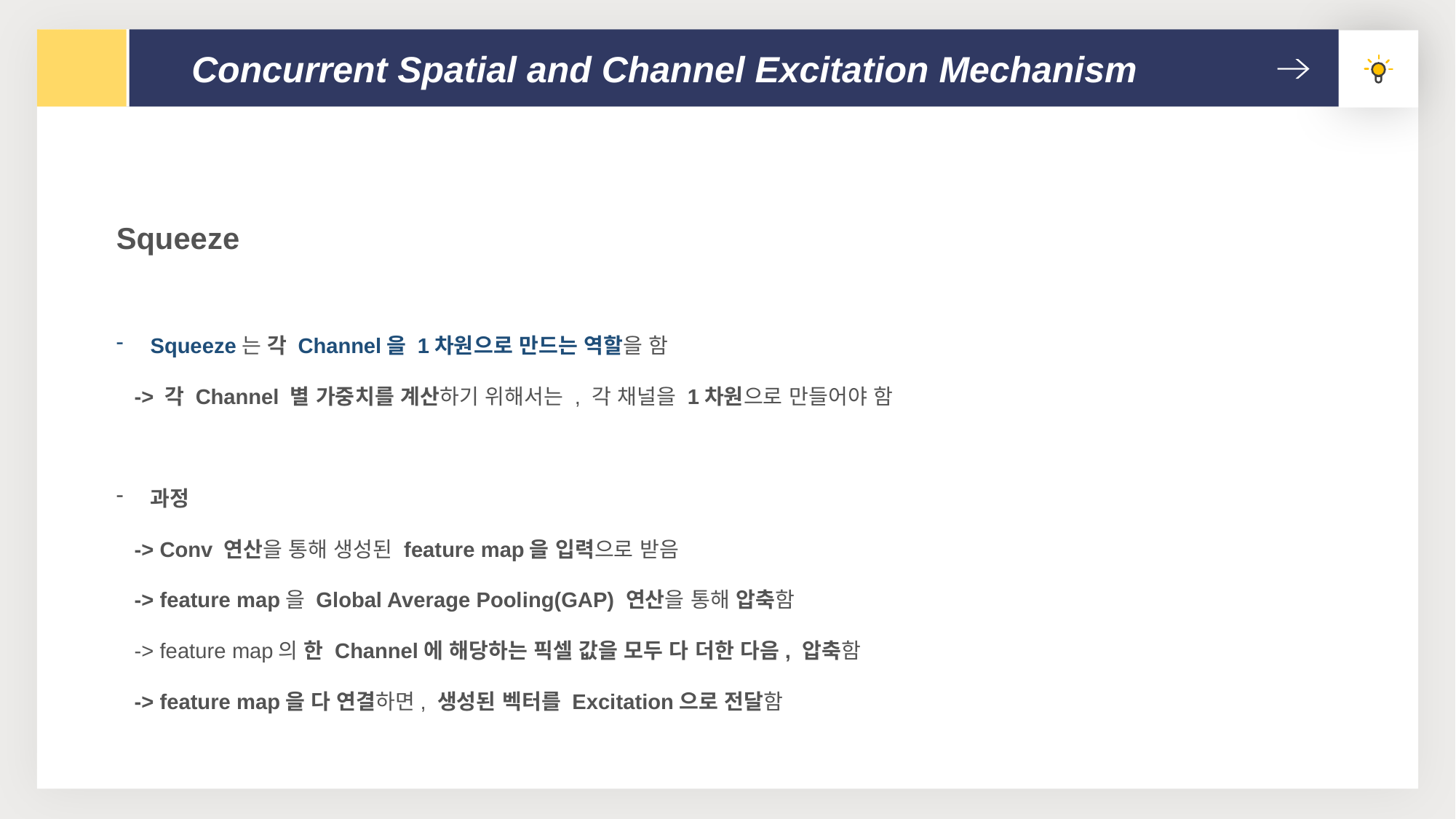

Concurrent Spatial and Channel Excitation Mechanism

Squeeze

Squeeze는 각 Channel을 1차원으로 만드는 역할을 함
   -> 각 Channel 별 가중치를 계산하기 위해서는 , 각 채널을 1차원으로 만들어야 함

과정
   -> Conv 연산을 통해 생성된 feature map을 입력으로 받음
   -> feature map을 Global Average Pooling(GAP) 연산을 통해 압축함
   -> feature map의 한 Channel에 해당하는 픽셀 값을 모두 다 더한 다음, 압축함
   -> feature map을 다 연결하면, 생성된 벡터를 Excitation으로 전달함